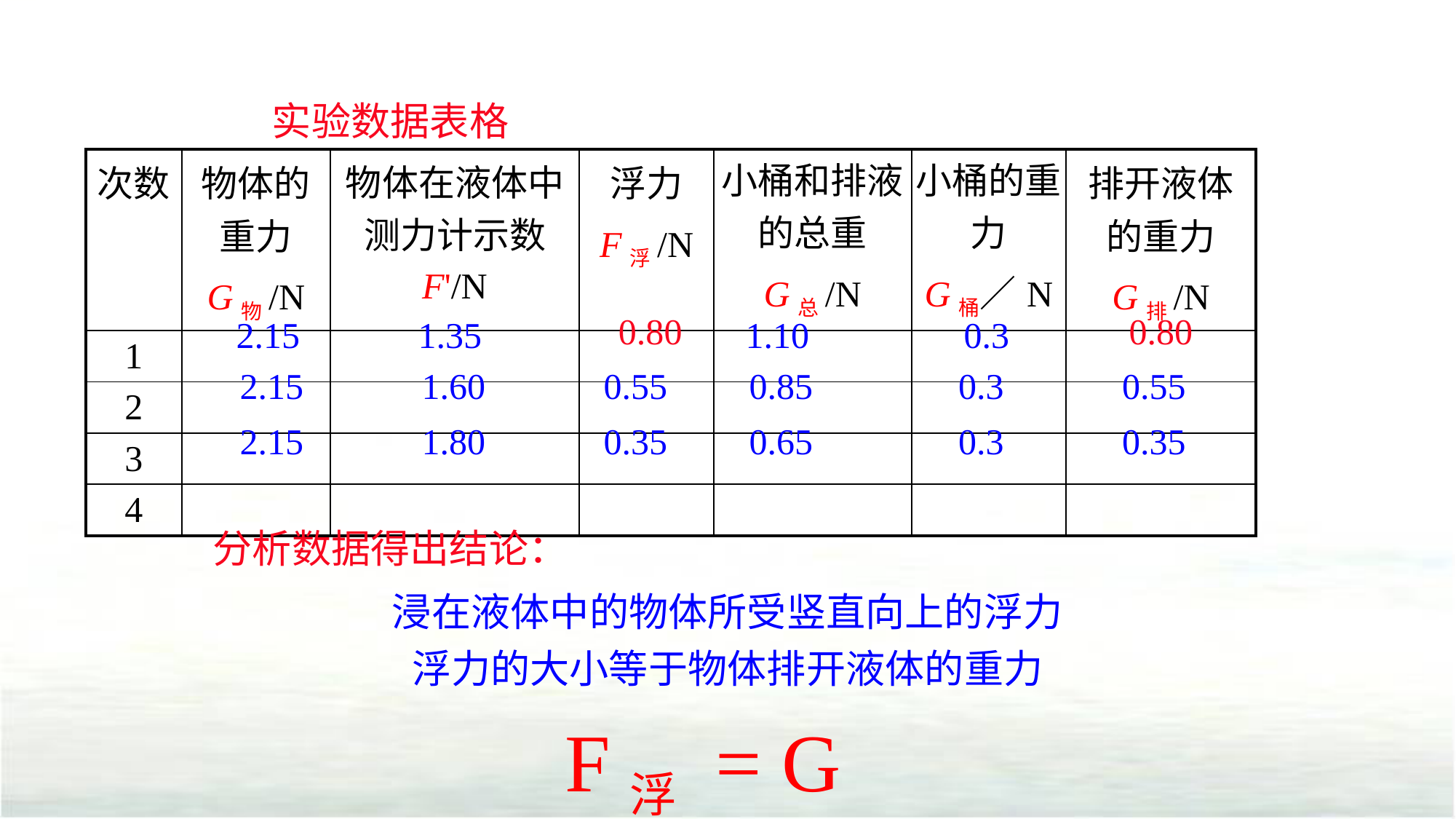

实验数据表格
| 次数 | 物体的重力 G物/N | 物体在液体中测力计示数 F'/N | 浮力 F浮/N | 小桶和排液的总重 G总/N | 小桶的重力 G桶／N | 排开液体的重力 G排/N |
| --- | --- | --- | --- | --- | --- | --- |
| 1 |  |  |  |  |  |  |
| 2 |  |  |  |  |  |  |
| 3 |  |  |  |  |  |  |
| 4 |  |  |  |  |  |  |
 0.80
0.80
2.15	        1.35	                    1.10                 0.3
2.15	        1.60	    0.55         0.85                0.3             0.55
2.15	        1.80	    0.35         0.65                0.3	 0.35
分析数据得出结论：
浸在液体中的物体所受竖直向上的浮力
浮力的大小等于物体排开液体的重力
F浮 = G排